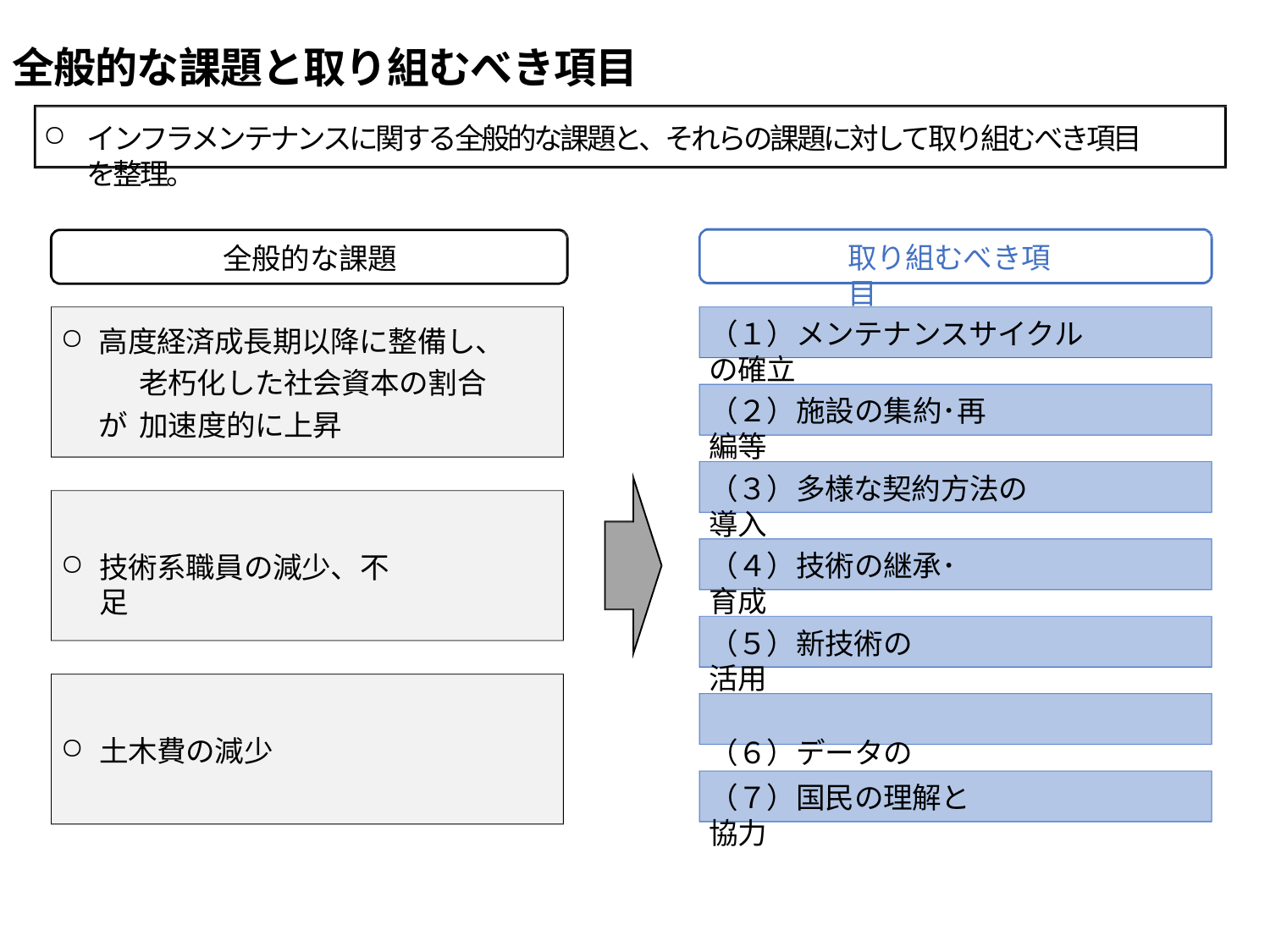

# 全般的な課題と取り組むべき項目

インフラメンテナンスに関する全般的な課題と、それらの課題に対して取り組むべき項目を整理。

取り組むべき項目
全般的な課題

（１）メンテナンスサイクルの確立
高度経済成長期以降に整備し、	老朽化した社会資本の割合が	加速度的に上昇

（２）施設の集約･再編等

（３）多様な契約方法の導入

（４）技術の継承･育成
技術系職員の減少、不足

（５）新技術の活用

（６）データの活用

土木費の減少

（７）国民の理解と協力
47